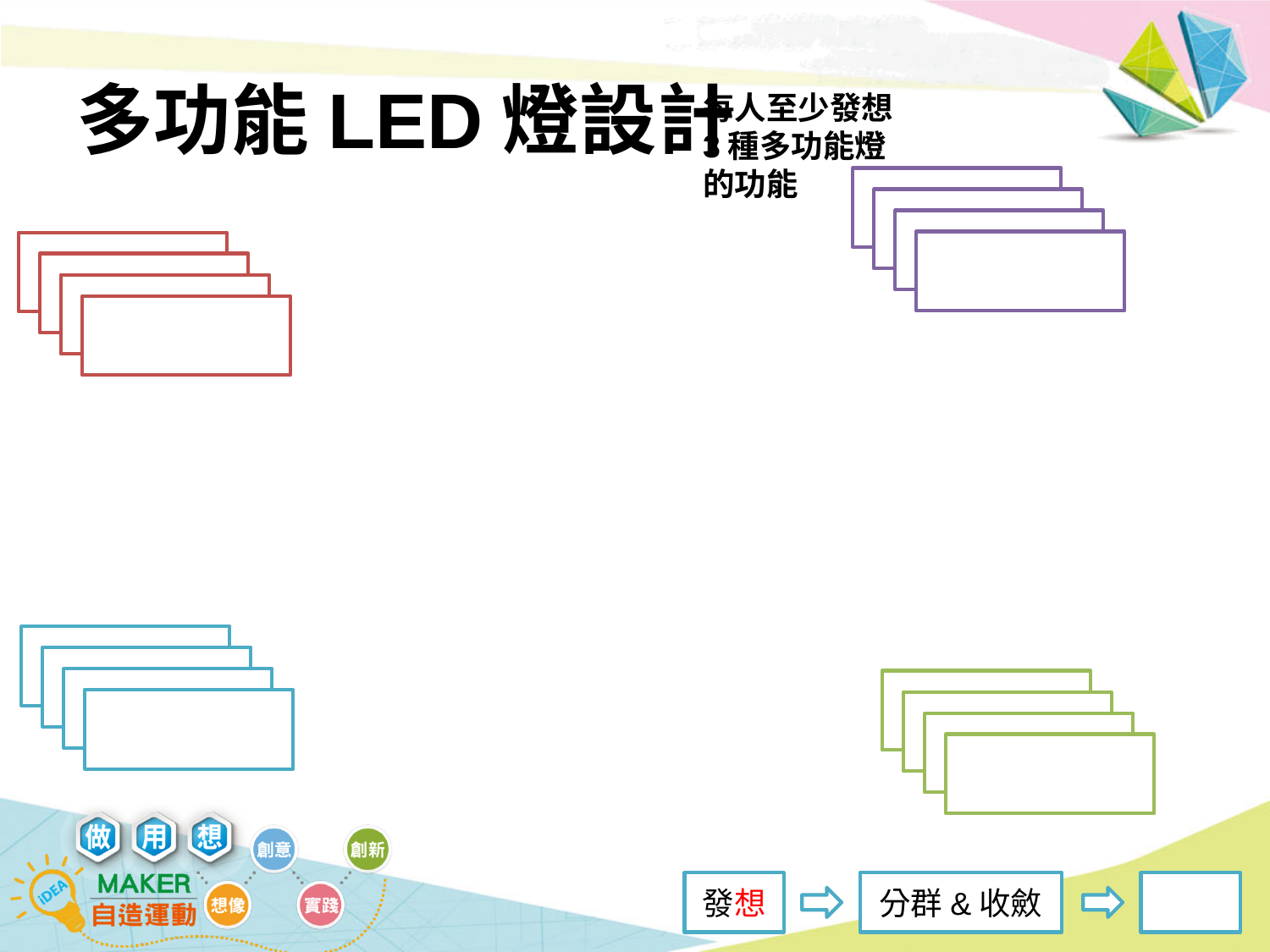

# 多功能LED燈設計
每人至少發想3種多功能燈的功能

發想
分群&收斂
聚焦
P13